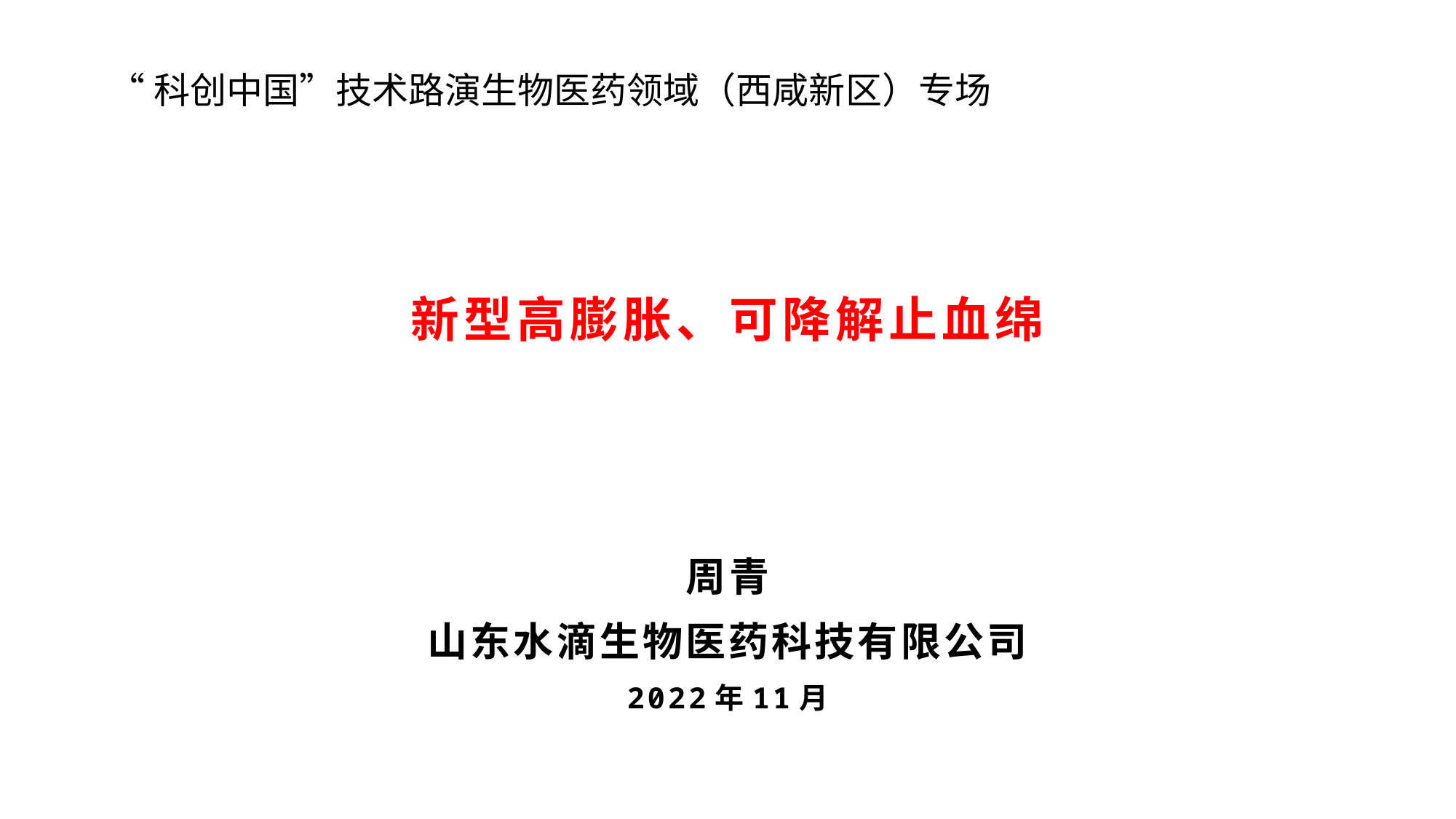

“科创中国”技术路演生物医药领域（西咸新区）专场
# 新型高膨胀、可降解止血绵
周青
山东水滴生物医药科技有限公司
2022年11月